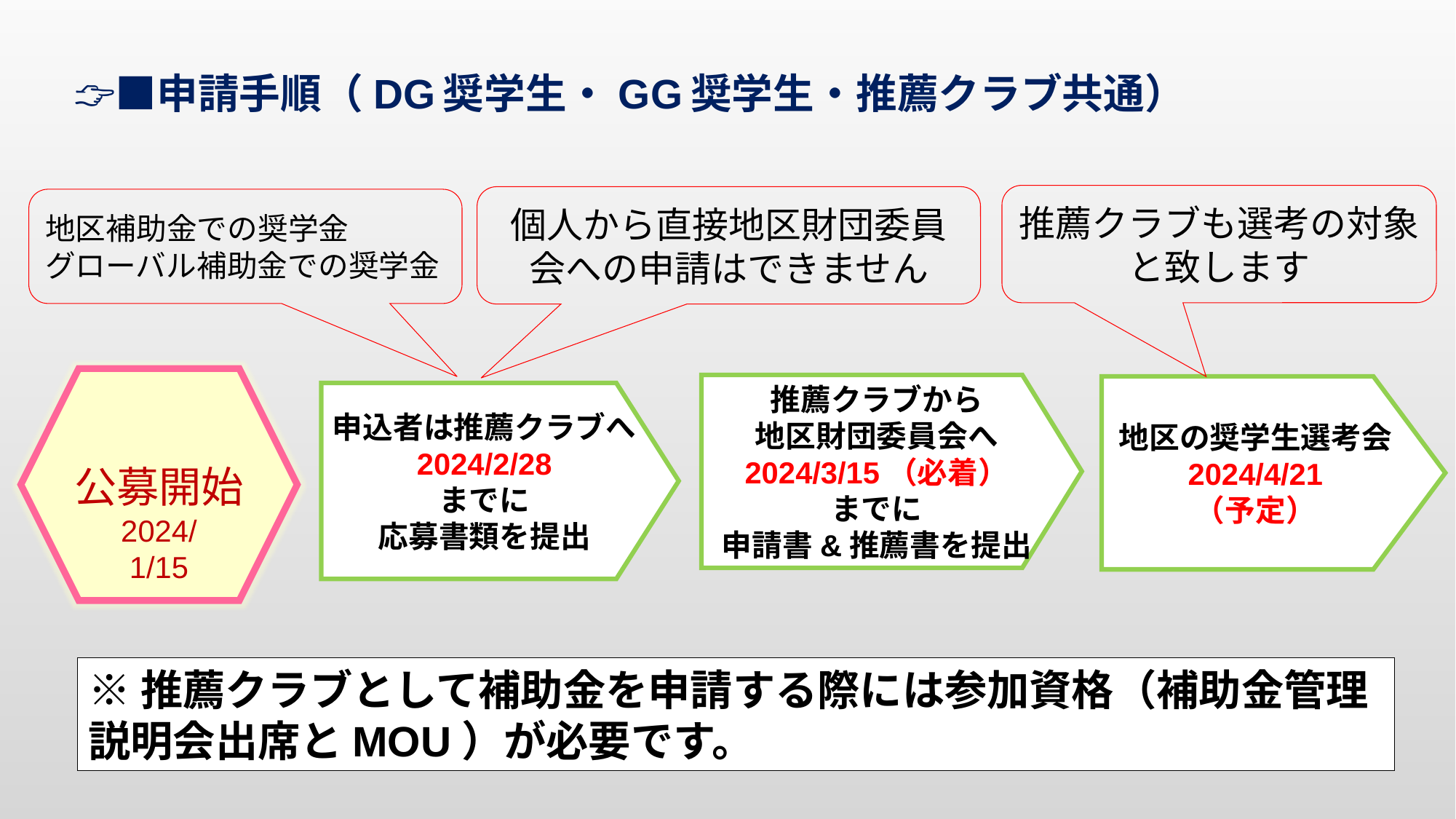

# 👉■申請手順（DG奨学生・GG奨学生・推薦クラブ共通）
推薦クラブも選考の対象と致します
個人から直接地区財団委員会への申請はできません
地区補助金での奨学金
グローバル補助金での奨学金
公募開始
2024/
1/15

推薦クラブから
地区財団委員会へ
2024/3/15（必着）
までに
申請書&推薦書を提出

地区の奨学生選考会
2024/4/21
（予定）

申込者は推薦クラブへ
2024/2/28
までに
応募書類を提出
※推薦クラブとして補助金を申請する際には参加資格（補助金管理説明会出席とMOU）が必要です。